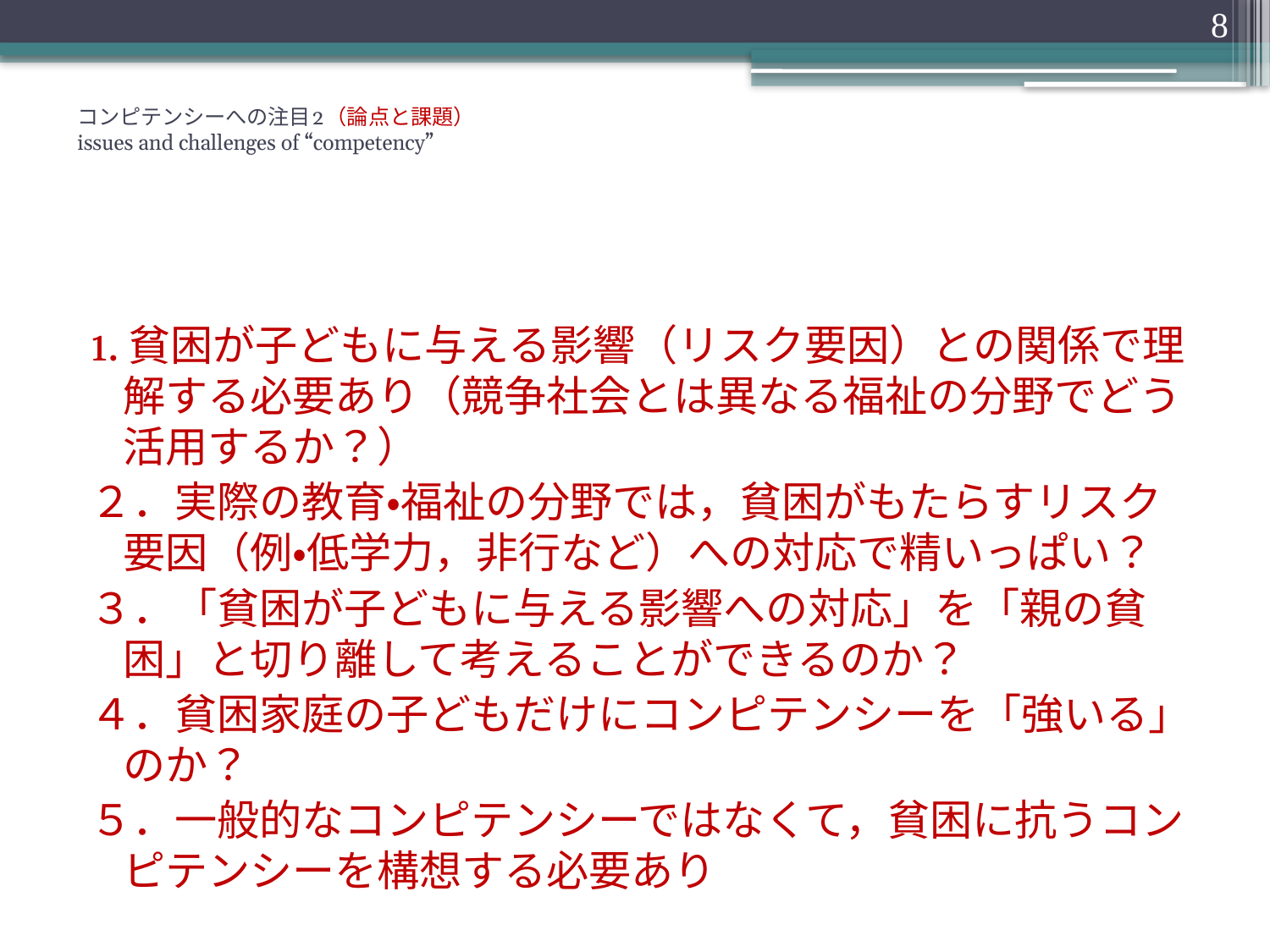

8
# コンピテンシーへの注目2（論点と課題） issues and challenges of “competency”
1.貧困が子どもに与える影響（リスク要因）との関係で理解する必要あり（競争社会とは異なる福祉の分野でどう活用するか？）
２．実際の教育・福祉の分野では，貧困がもたらすリスク要因（例・低学力，非行など）への対応で精いっぱい？
３．「貧困が子どもに与える影響への対応」を「親の貧困」と切り離して考えることができるのか？
４．貧困家庭の子どもだけにコンピテンシーを「強いる」のか？
５．一般的なコンピテンシーではなくて，貧困に抗うコンピテンシーを構想する必要あり